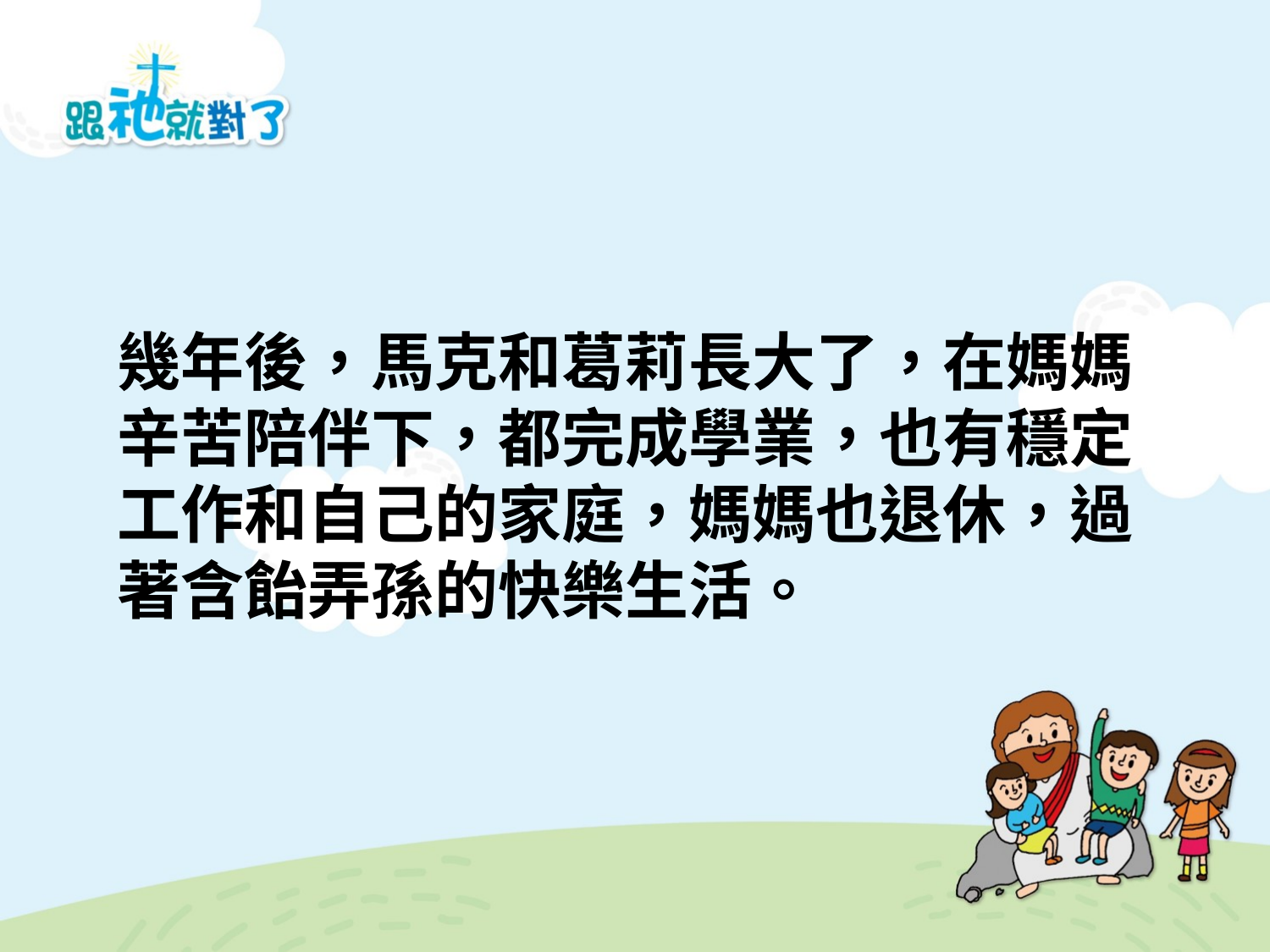

幾年後，馬克和葛莉長大了，在媽媽辛苦陪伴下，都完成學業，也有穩定工作和自己的家庭，媽媽也退休，過著含飴弄孫的快樂生活。